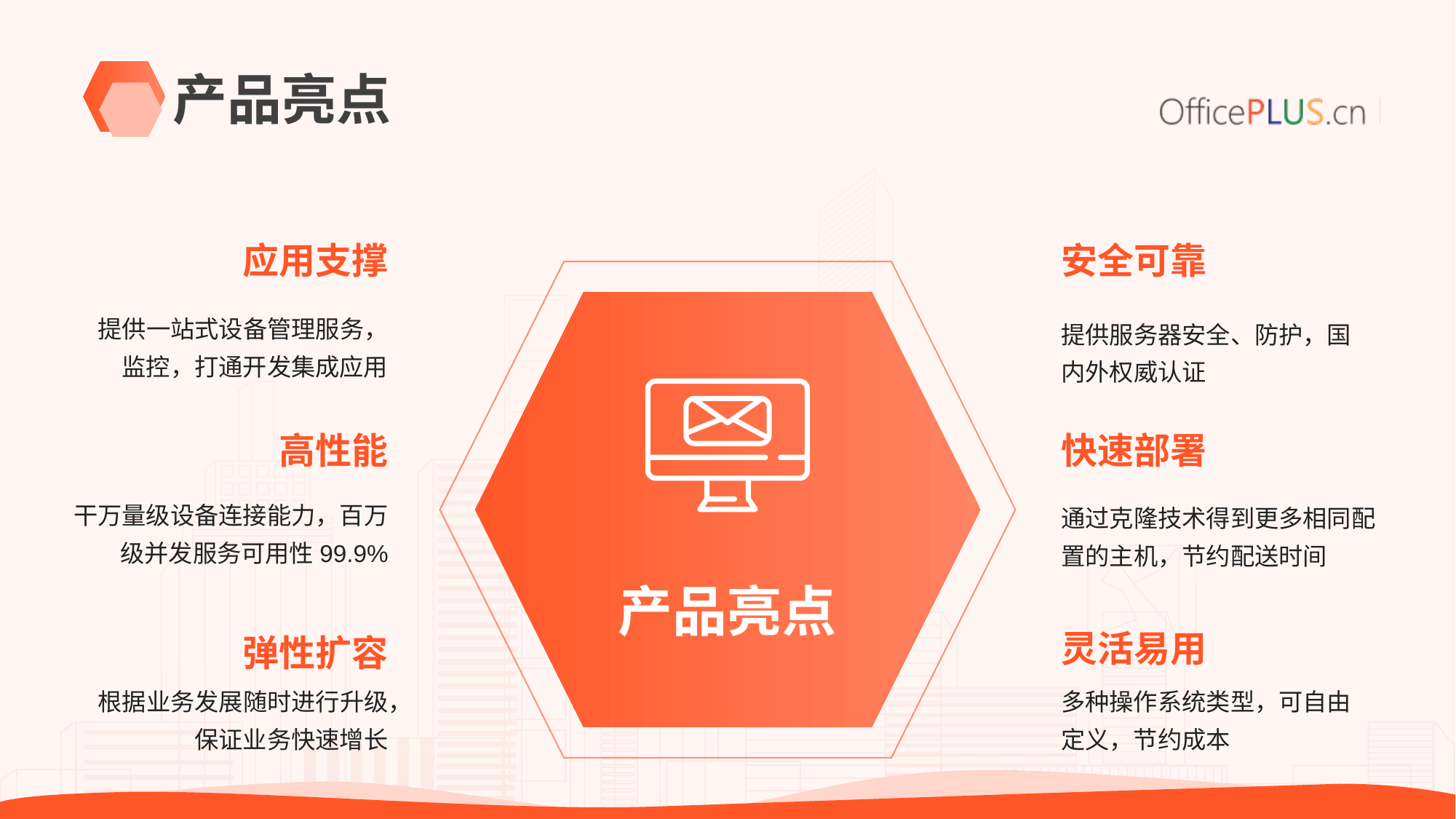

# 产品亮点
应用支撑
安全可靠

提供一站式设备管理服务，监控，打通开发集成应用
提供服务器安全、防护，国内外权威认证

高性能
快速部署
干万量级设备连接能力，百万级并发服务可用性99.9%
通过克隆技术得到更多相同配置的主机，节约配送时间
产品亮点
灵活易用
弹性扩容
多种操作系统类型，可自由定义，节约成本
根据业务发展随时进行升级，保证业务快速增长